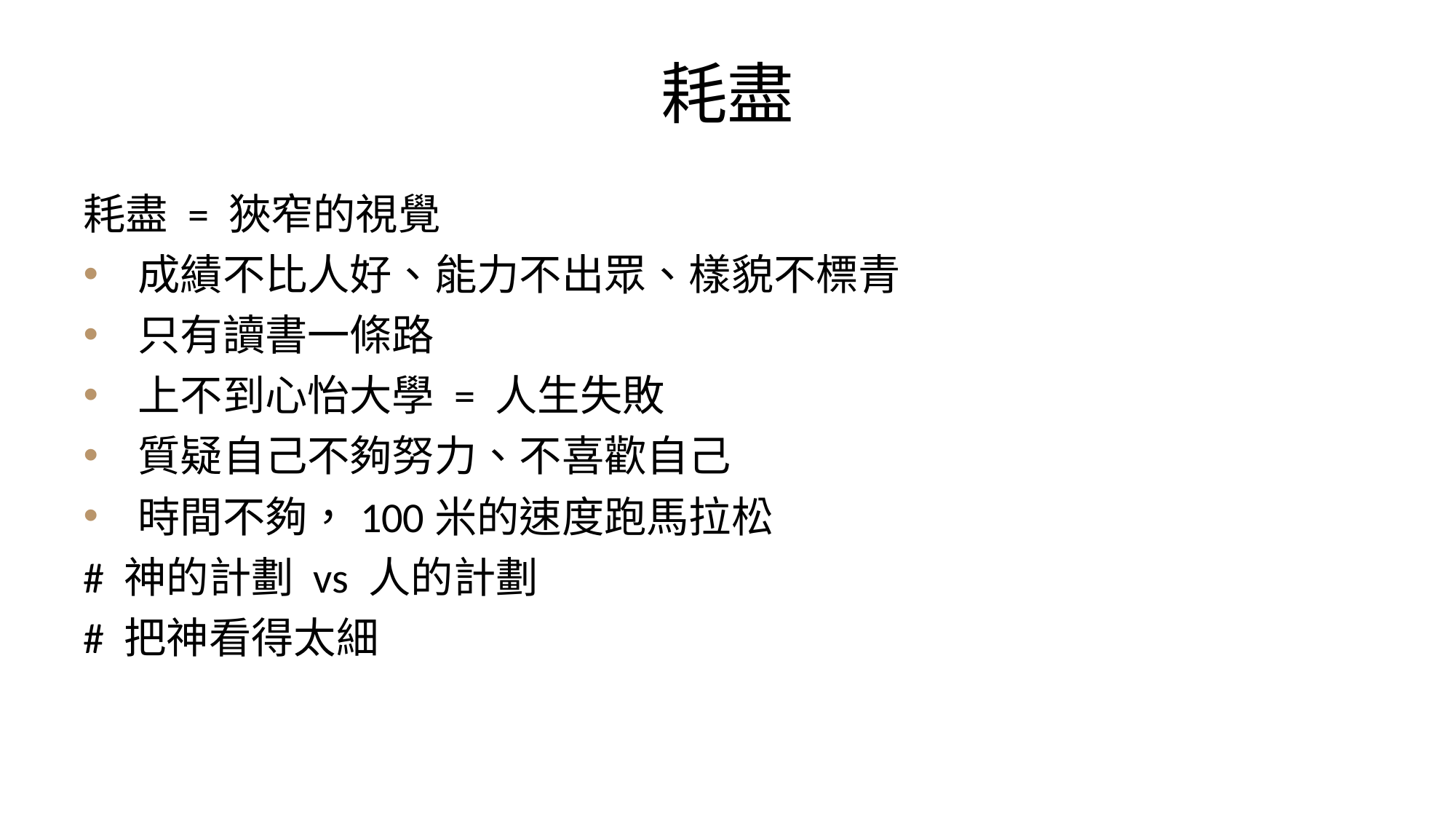

耗盡
耗盡 = 狹窄的視覺
成績不比人好、能力不出眾、樣貌不標青
只有讀書一條路
上不到心怡大學 = 人生失敗
質疑自己不夠努力、不喜歡自己
時間不夠，100米的速度跑馬拉松
# 神的計劃 vs 人的計劃
# 把神看得太細